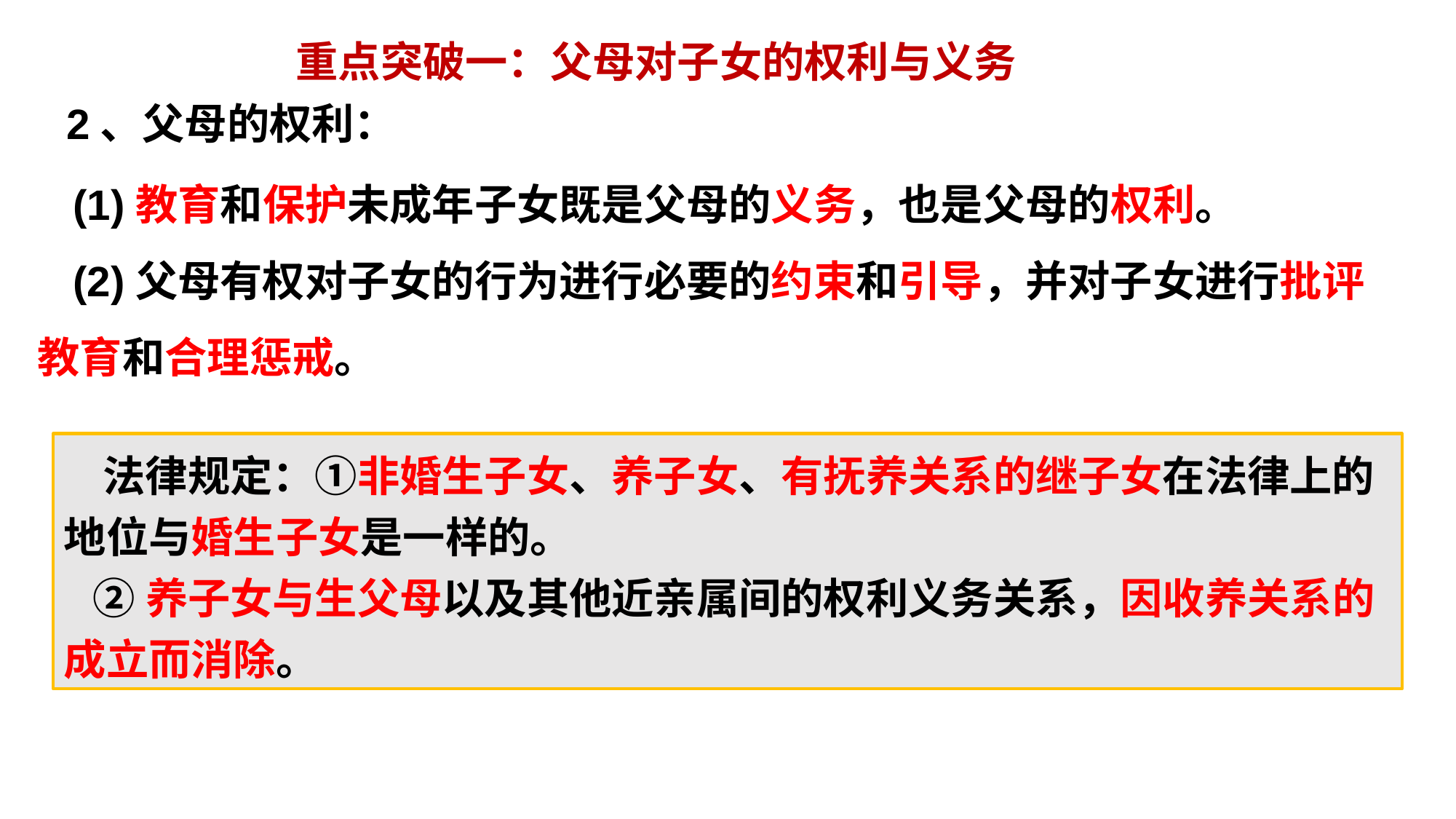

重点突破一：父母对子女的权利与义务
2、父母的权利：
   (1)教育和保护未成年子女既是父母的义务，也是父母的权利。
   (2)父母有权对子女的行为进行必要的约束和引导，并对子女进行批评教育和合理惩戒。
   法律规定：①非婚生子女、养子女、有抚养关系的继子女在法律上的地位与婚生子女是一样的。
   ②养子女与生父母以及其他近亲属间的权利义务关系，因收养关系的成立而消除。